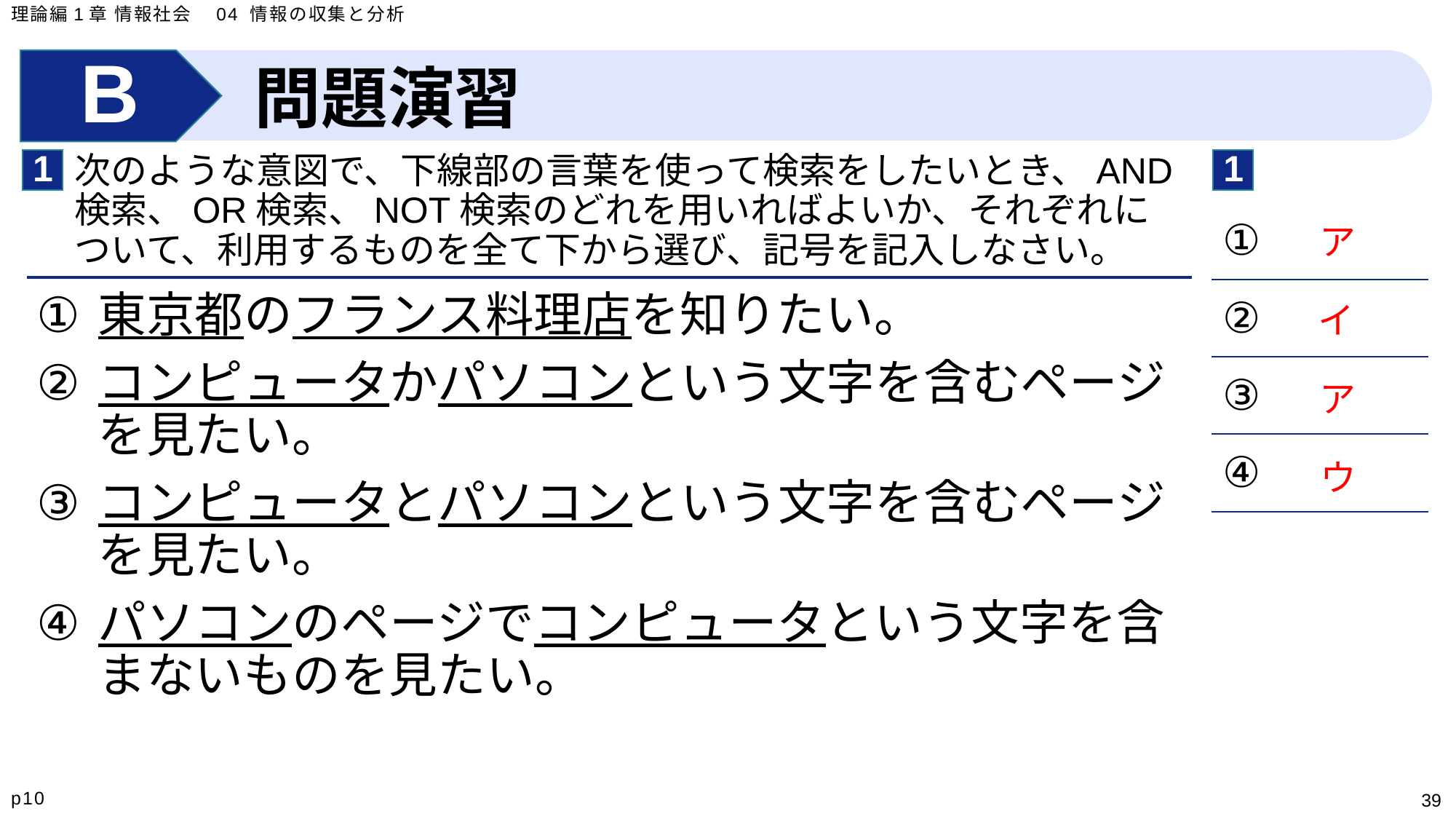

理論編1章 情報社会　04 情報の収集と分析
問題演習
1
1
次のような意図で、下線部の言葉を使って検索をしたいとき、AND検索、OR検索、NOT検索のどれを用いればよいか、それぞれについて、利用するものを全て下から選び、記号を記入しなさい。
| ① |
| --- |
| ② |
| ③ |
| ④ |
ア
東京都のフランス料理店を知りたい。
コンピュータかパソコンという文字を含むページを見たい。
コンピュータとパソコンという文字を含むページを見たい。
パソコンのページでコンピュータという文字を含まないものを見たい。
イ
ア
ウ
p10
39